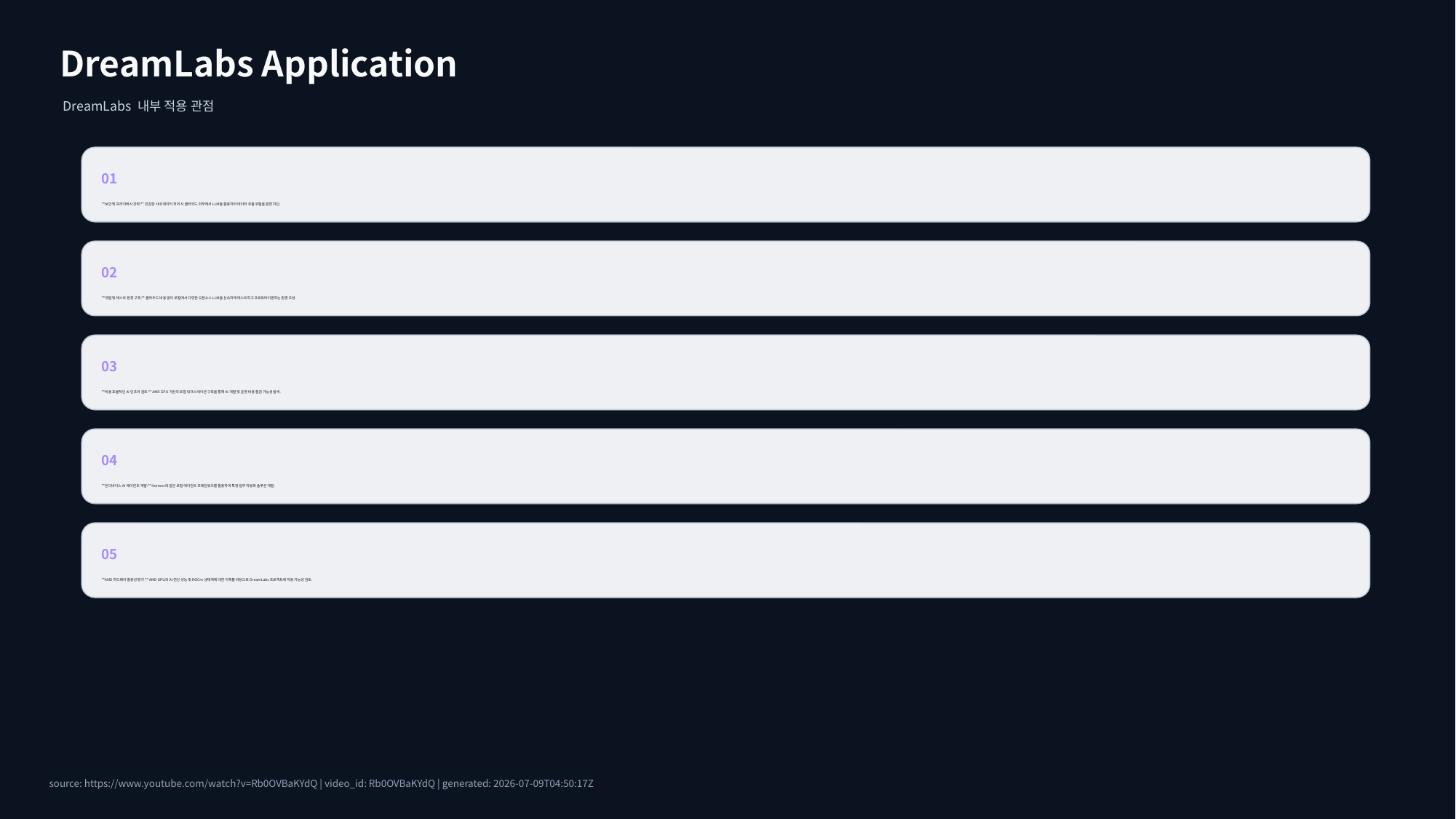

DreamLabs Application
DreamLabs 내부 적용 관점

01
**보안 및 프라이버시 강화:** 민감한 사내 데이터 처리 시 클라우드 외부에서 LLM을 활용하여 데이터 유출 위험을 원천 차단.

02
**개발 및 테스트 환경 구축:** 클라우드 비용 없이 로컬에서 다양한 오픈소스 LLM을 신속하게 테스트하고 프로토타이핑하는 환경 조성.

03
**비용 효율적인 AI 인프라 검토:** AMD GPU 기반의 로컬 워크스테이션 구축을 통해 AI 개발 및 운영 비용 절감 가능성 탐색.

04
**온디바이스 AI 에이전트 개발:** Hermes와 같은 로컬 에이전트 프레임워크를 활용하여 특정 업무 자동화 솔루션 개발.

05
**AMD 하드웨어 활용성 평가:** AMD GPU의 AI 연산 성능 및 ROCm 생태계에 대한 이해를 바탕으로 DreamLabs 프로젝트에 적용 가능성 검토.
source: https://www.youtube.com/watch?v=Rb0OVBaKYdQ | video_id: Rb0OVBaKYdQ | generated: 2026-07-09T04:50:17Z